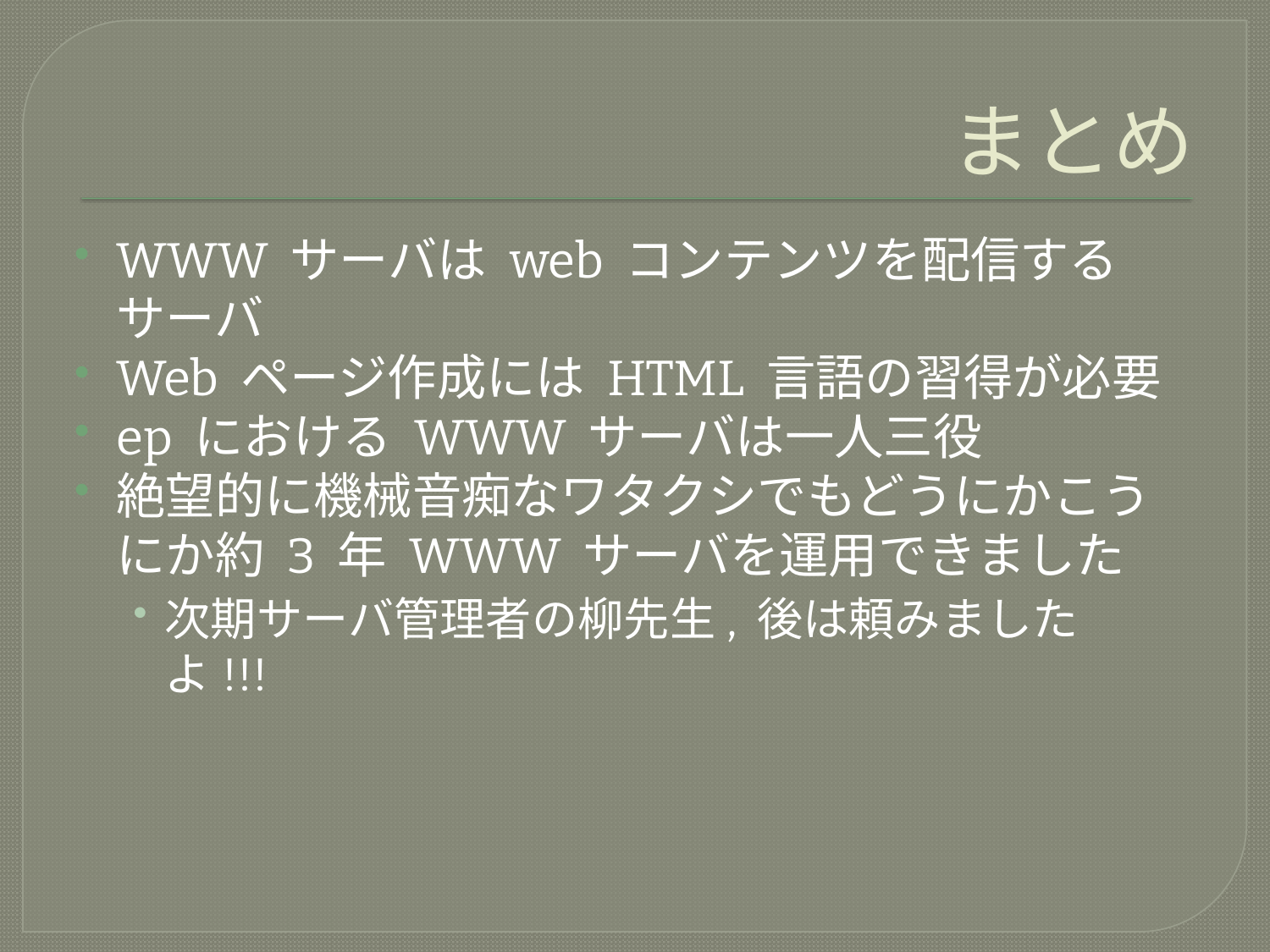

# まとめ
WWW サーバは web コンテンツを配信するサーバ
Web ページ作成には HTML 言語の習得が必要
ep における WWW サーバは一人三役
絶望的に機械音痴なワタクシでもどうにかこうにか約 3 年 WWW サーバを運用できました
次期サーバ管理者の柳先生, 後は頼みましたよ!!!